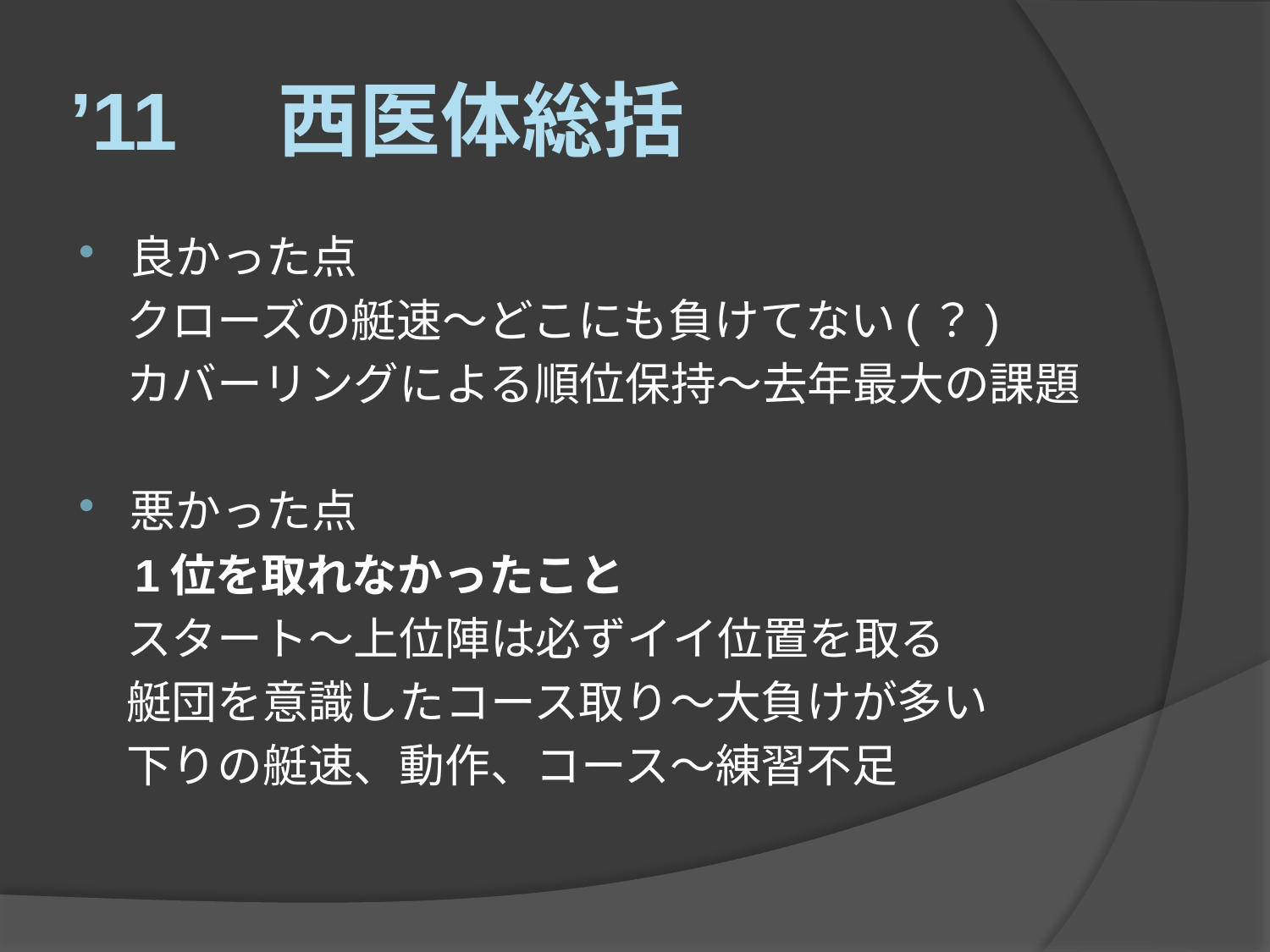

# ’11　西医体総括
良かった点
　クローズの艇速～どこにも負けてない(？)
　カバーリングによる順位保持～去年最大の課題

悪かった点
　1位を取れなかったこと
　スタート～上位陣は必ずイイ位置を取る
　艇団を意識したコース取り～大負けが多い
　下りの艇速、動作、コース～練習不足